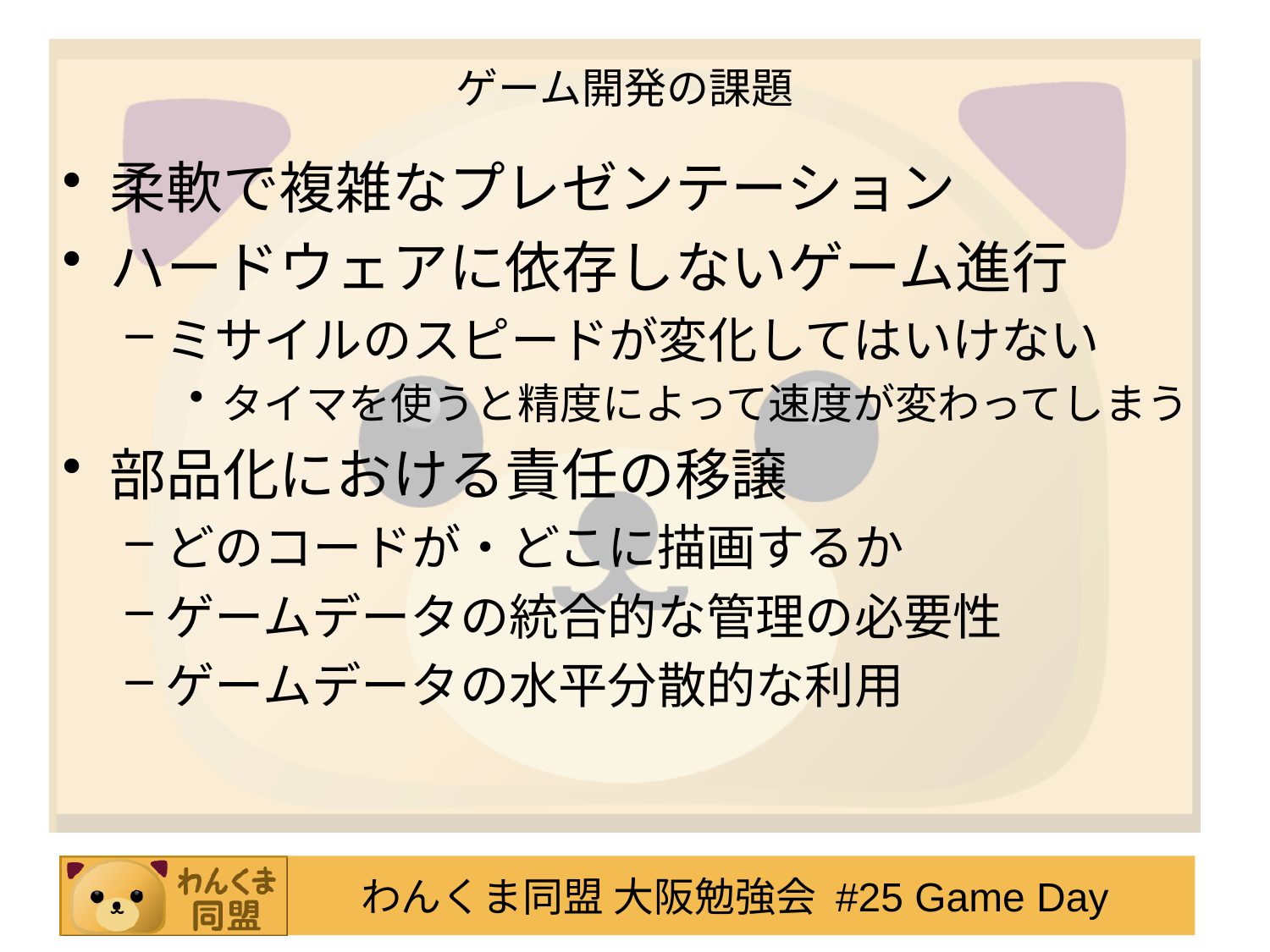

# ゲーム開発の課題
柔軟で複雑なプレゼンテーション
ハードウェアに依存しないゲーム進行
ミサイルのスピードが変化してはいけない
タイマを使うと精度によって速度が変わってしまう
部品化における責任の移譲
どのコードが・どこに描画するか
ゲームデータの統合的な管理の必要性
ゲームデータの水平分散的な利用